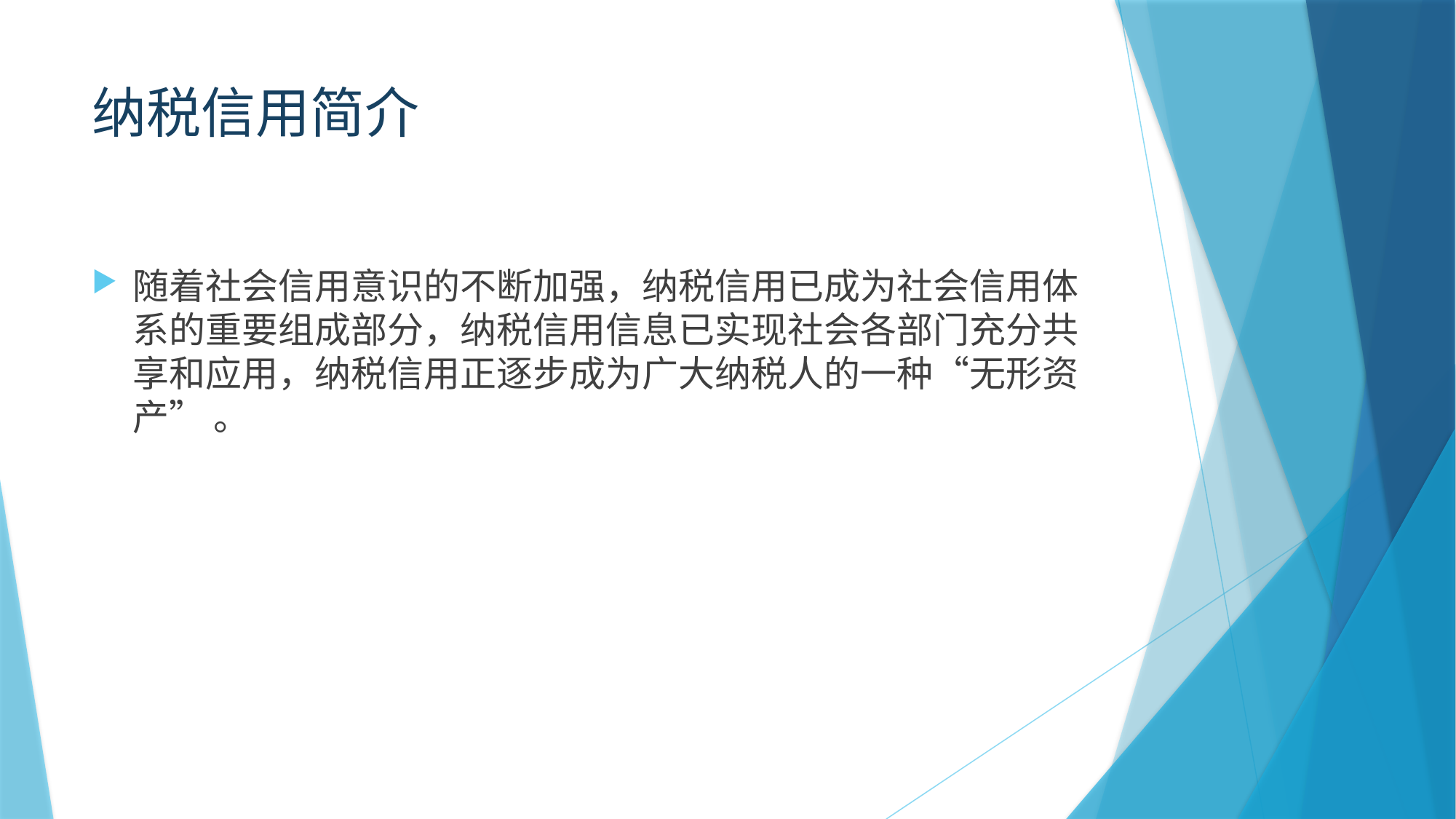

# 纳税信用简介
随着社会信用意识的不断加强，纳税信用已成为社会信用体系的重要组成部分，纳税信用信息已实现社会各部门充分共享和应用，纳税信用正逐步成为广大纳税人的一种“无形资产” 。